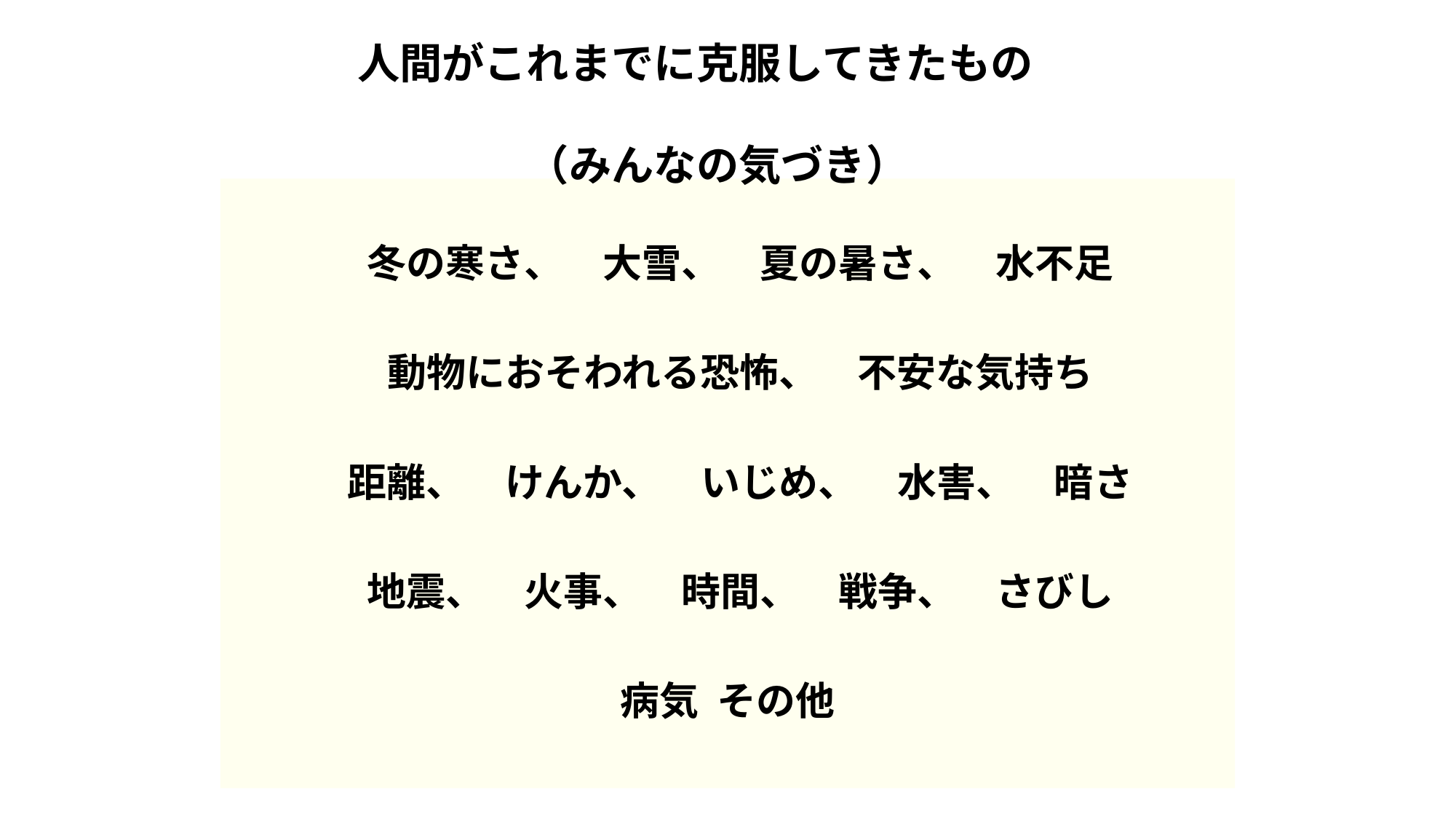

人間がこれまでに克服してきたもの
　　　　（みんなの気づき）

  冬の寒さ、　大雪、　夏の暑さ、　水不足

  動物におそわれる恐怖、　不安な気持ち

  距離、　けんか、　いじめ、　水害、　暗さ

  地震、　火事、　時間、　戦争、　さびし

病気  その他